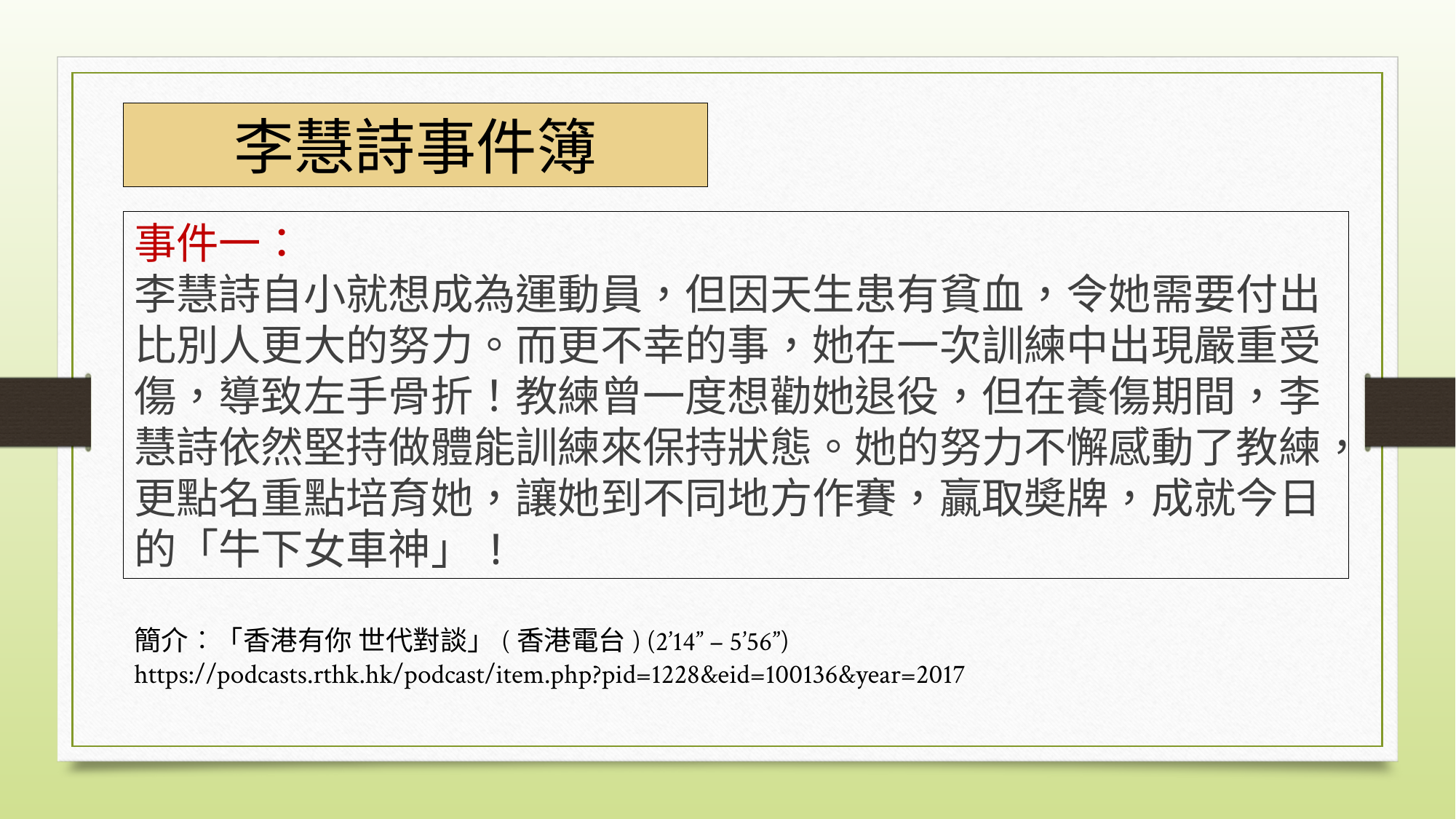

李慧詩事件簿
事件一：
李慧詩自小就想成為運動員，但因天生患有貧血，令她需要付出比別人更大的努力。而更不幸的事，她在一次訓練中出現嚴重受傷，導致左手骨折！教練曾一度想勸她退役，但在養傷期間，李慧詩依然堅持做體能訓練來保持狀態。她的努力不懈感動了教練，更點名重點培育她，讓她到不同地方作賽，贏取奬牌，成就今日的「牛下女車神」!
簡介︰「香港有你 世代對談」(香港電台) (2’14” – 5’56”)
https://podcasts.rthk.hk/podcast/item.php?pid=1228&eid=100136&year=2017